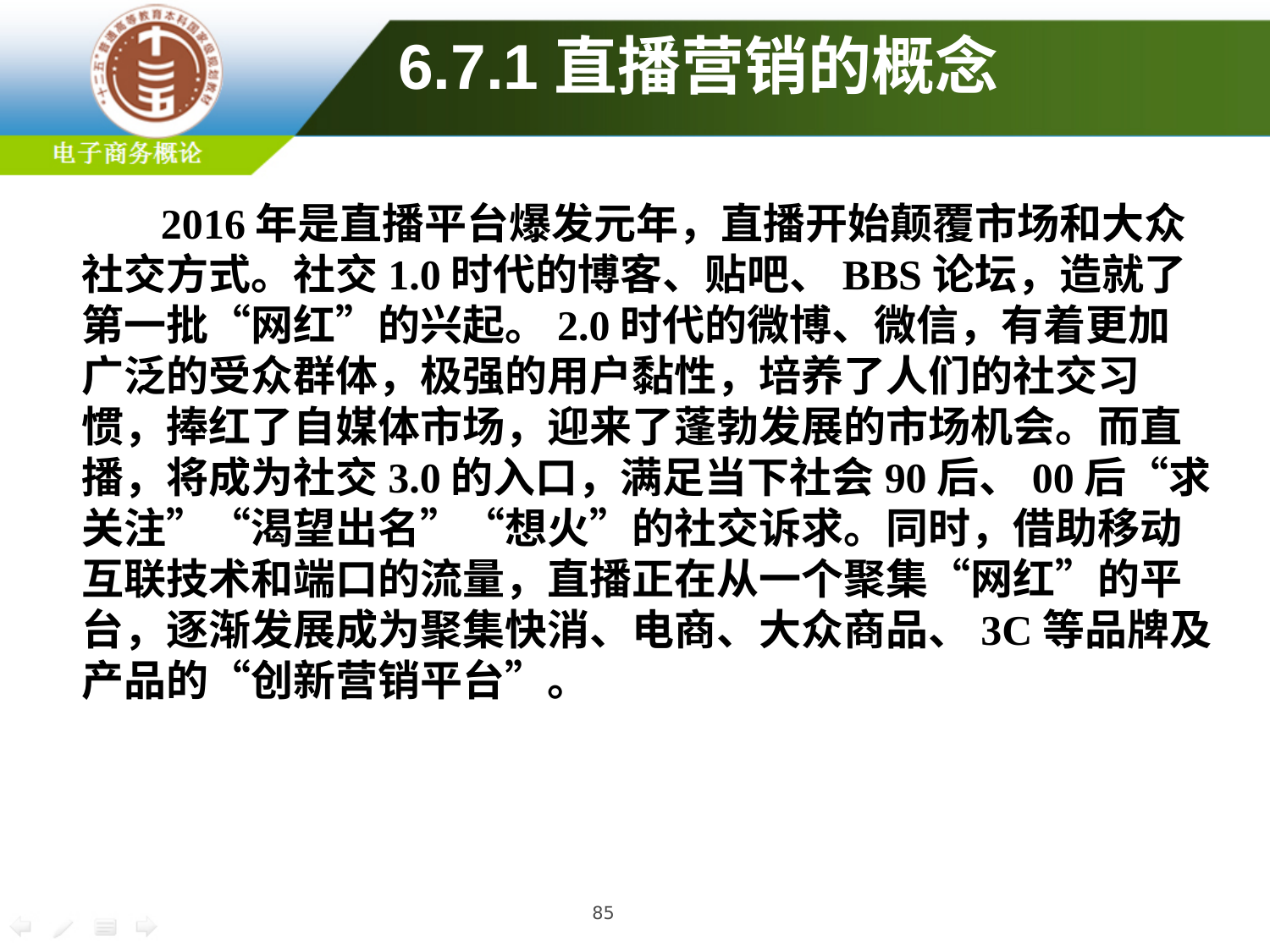

# 6.7.1直播营销的概念
            2016年是直播平台爆发元年，直播开始颠覆市场和大众社交方式。社交1.0时代的博客、贴吧、BBS论坛，造就了第一批“网红”的兴起。2.0时代的微博、微信，有着更加广泛的受众群体，极强的用户黏性，培养了人们的社交习惯，捧红了自媒体市场，迎来了蓬勃发展的市场机会。而直播，将成为社交3.0的入口，满足当下社会90后、00后“求关注”“渴望出名”“想火”的社交诉求。同时，借助移动互联技术和端口的流量，直播正在从一个聚集“网红”的平台，逐渐发展成为聚集快消、电商、大众商品、3C等品牌及产品的“创新营销平台”。
85